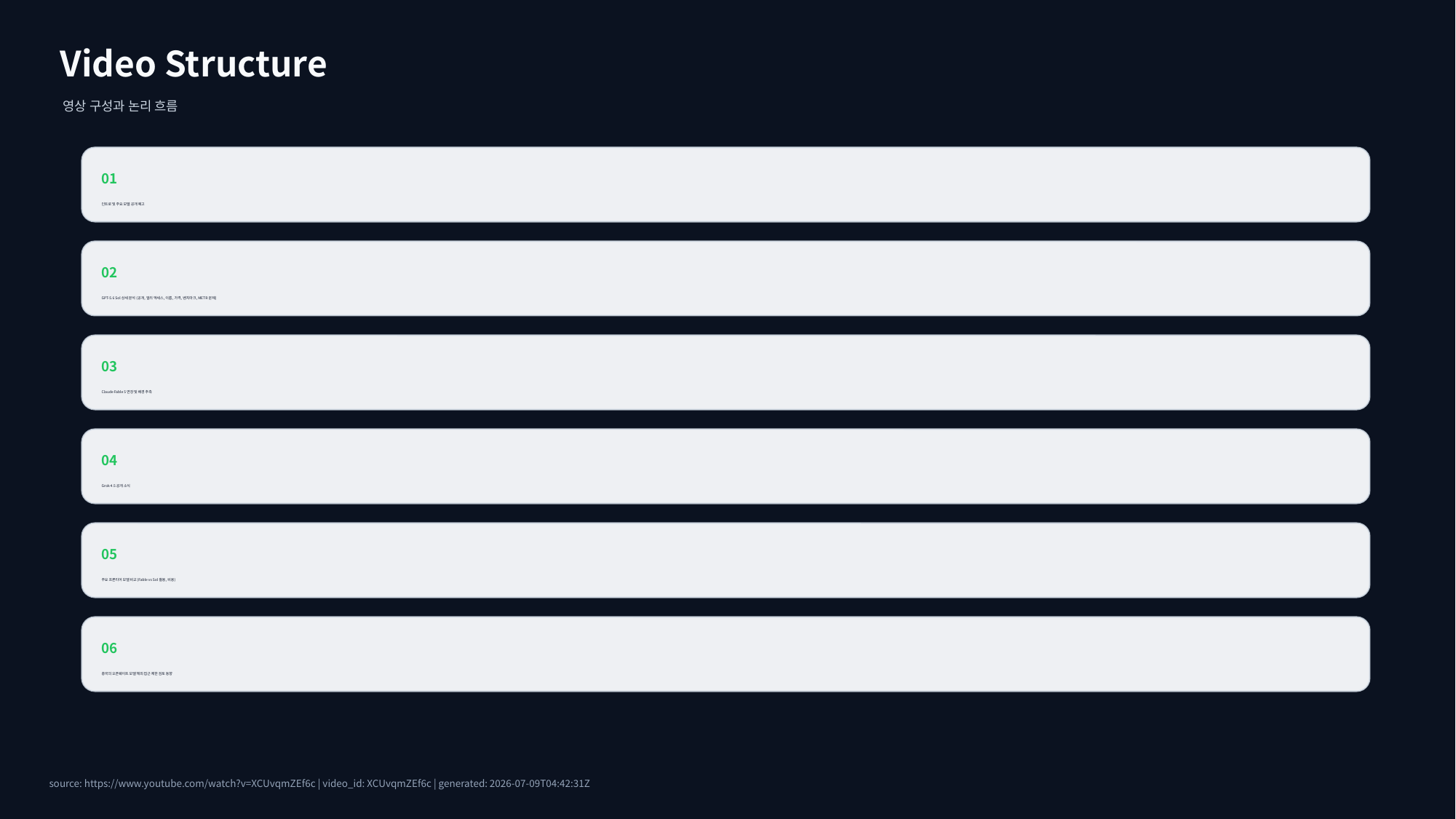

Video Structure
영상 구성과 논리 흐름

01
인트로 및 주요 모델 공개 예고

02
GPT-5.6 Sol 상세 분석 (공개, 얼리 액세스, 이름, 가격, 벤치마크, METR 문제)

03
Claude Fable 5 연장 및 배경 추측

04
Grok 4.5 공개 소식

05
주요 프론티어 모델 비교 (Fable vs Sol 활용, 비용)

06
중국의 오픈웨이트 모델 해외 접근 제한 검토 동향
source: https://www.youtube.com/watch?v=XCUvqmZEf6c | video_id: XCUvqmZEf6c | generated: 2026-07-09T04:42:31Z